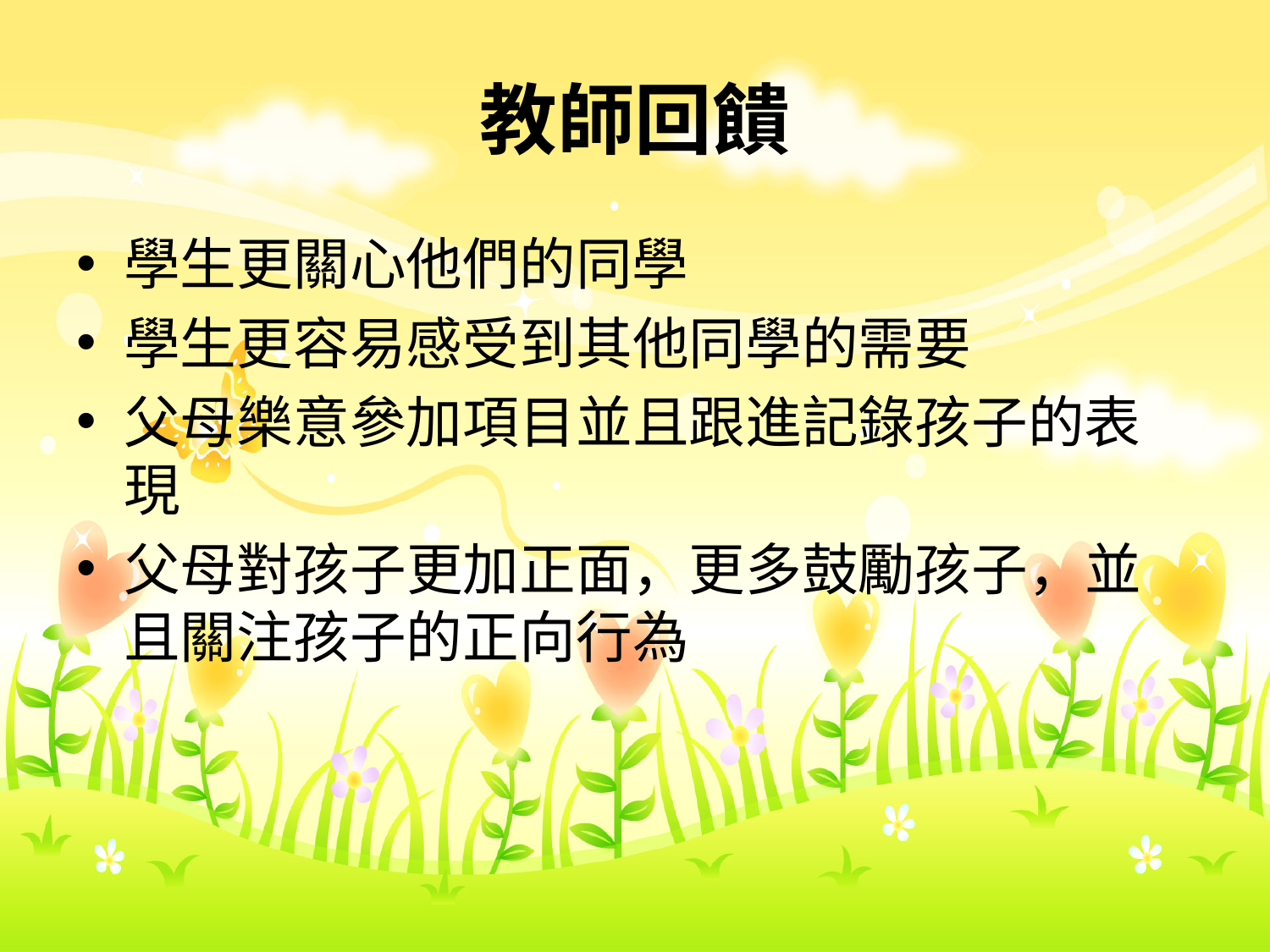

# 教師回饋
學生更關心他們的同學
學生更容易感受到其他同學的需要
父母樂意參加項目並且跟進記錄孩子的表現
父母對孩子更加正面，更多鼓勵孩子，並且關注孩子的正向行為